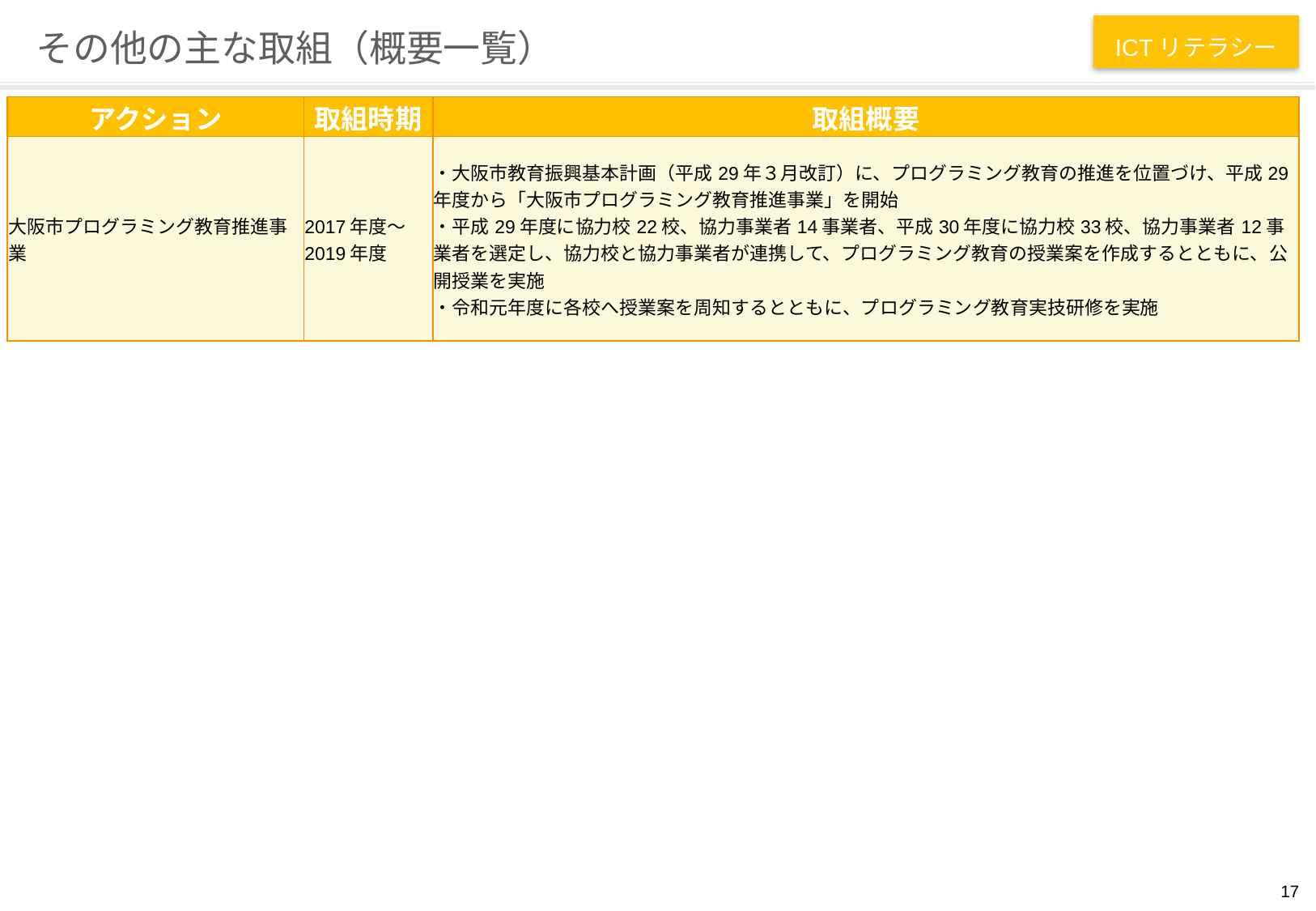

ICTリテラシー
# その他の主な取組（概要一覧）
| アクション | 取組時期 | 取組概要 |
| --- | --- | --- |
| 大阪市プログラミング教育推進事業 | 2017年度～2019年度 | ・大阪市教育振興基本計画（平成29年３月改訂）に、プログラミング教育の推進を位置づけ、平成29年度から「大阪市プログラミング教育推進事業」を開始 ・平成29年度に協力校22校、協力事業者14事業者、平成30年度に協力校33校、協力事業者12事業者を選定し、協力校と協力事業者が連携して、プログラミング教育の授業案を作成するとともに、公開授業を実施 ・令和元年度に各校へ授業案を周知するとともに、プログラミング教育実技研修を実施 |
17